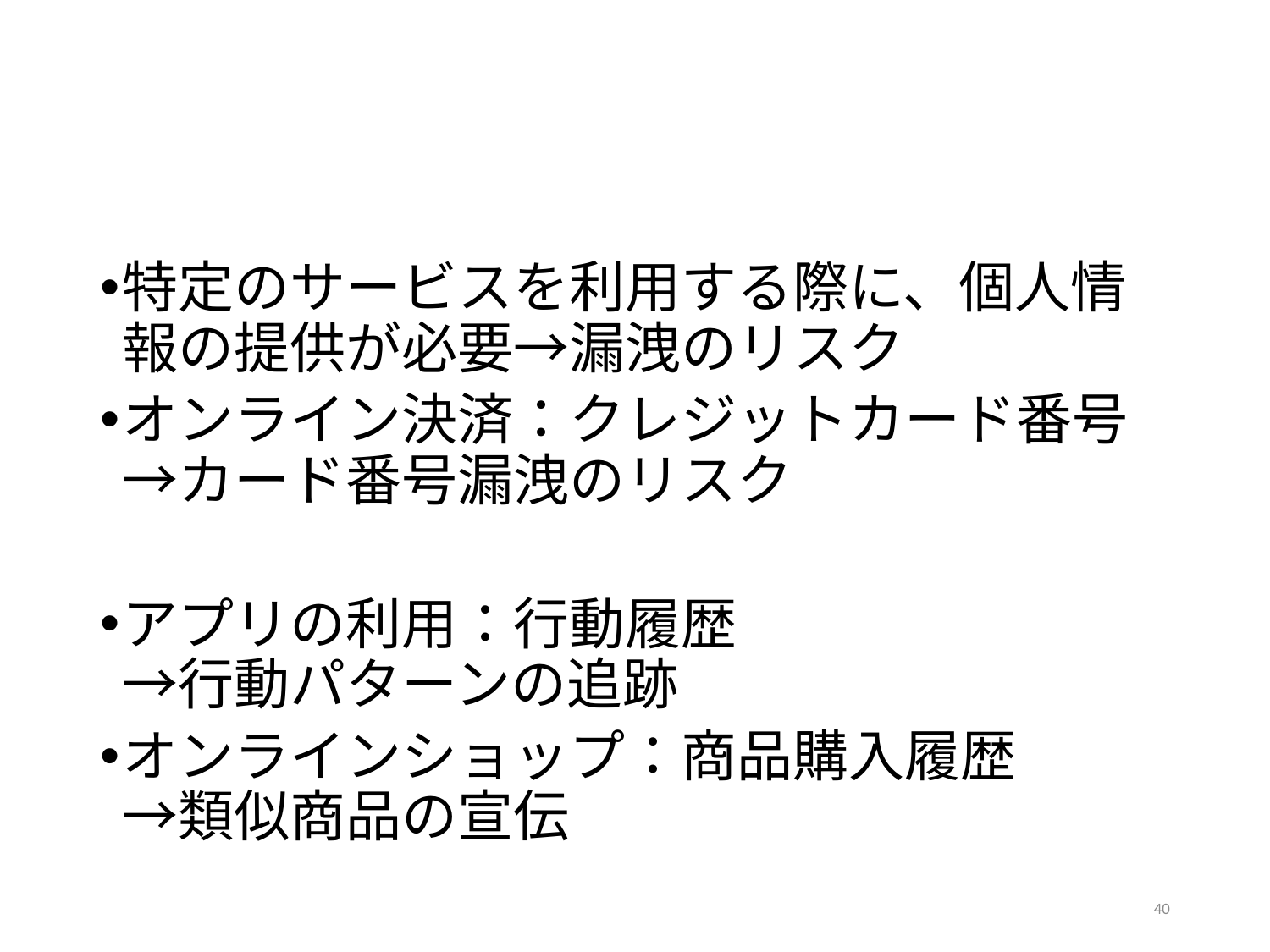

#
特定のサービスを利用する際に、個人情報の提供が必要→漏洩のリスク
オンライン決済：クレジットカード番号
→カード番号漏洩のリスク

アプリの利用：行動履歴
→行動パターンの追跡
オンラインショップ：商品購入履歴
→類似商品の宣伝

40